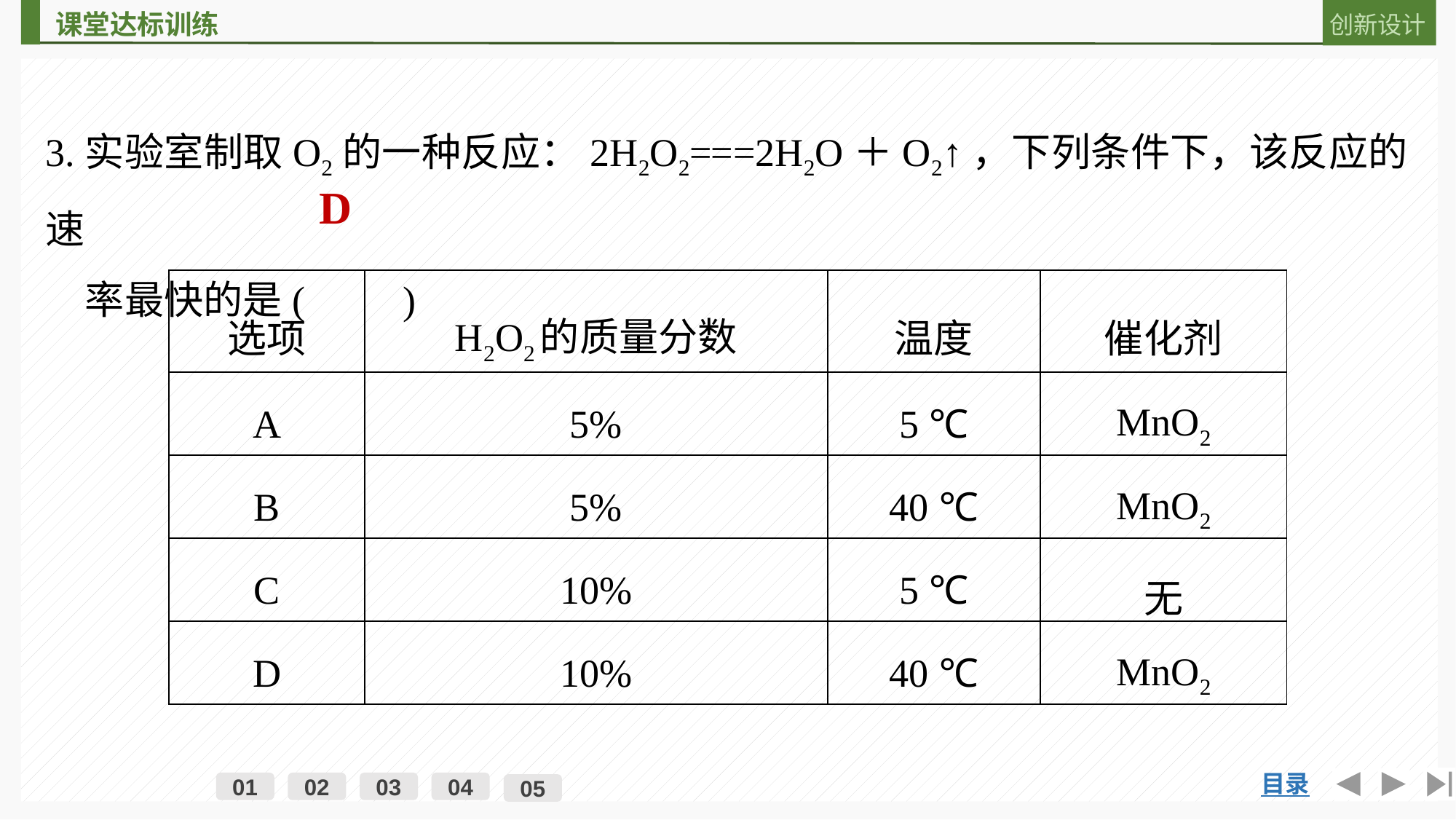

3.实验室制取O2的一种反应：2H2O2===2H2O＋O2↑，下列条件下，该反应的速
　率最快的是(　　)
D
| 选项 | H2O2的质量分数 | 温度 | 催化剂 |
| --- | --- | --- | --- |
| A | 5% | 5 ℃ | MnO2 |
| B | 5% | 40 ℃ | MnO2 |
| C | 10% | 5 ℃ | 无 |
| D | 10% | 40 ℃ | MnO2 |